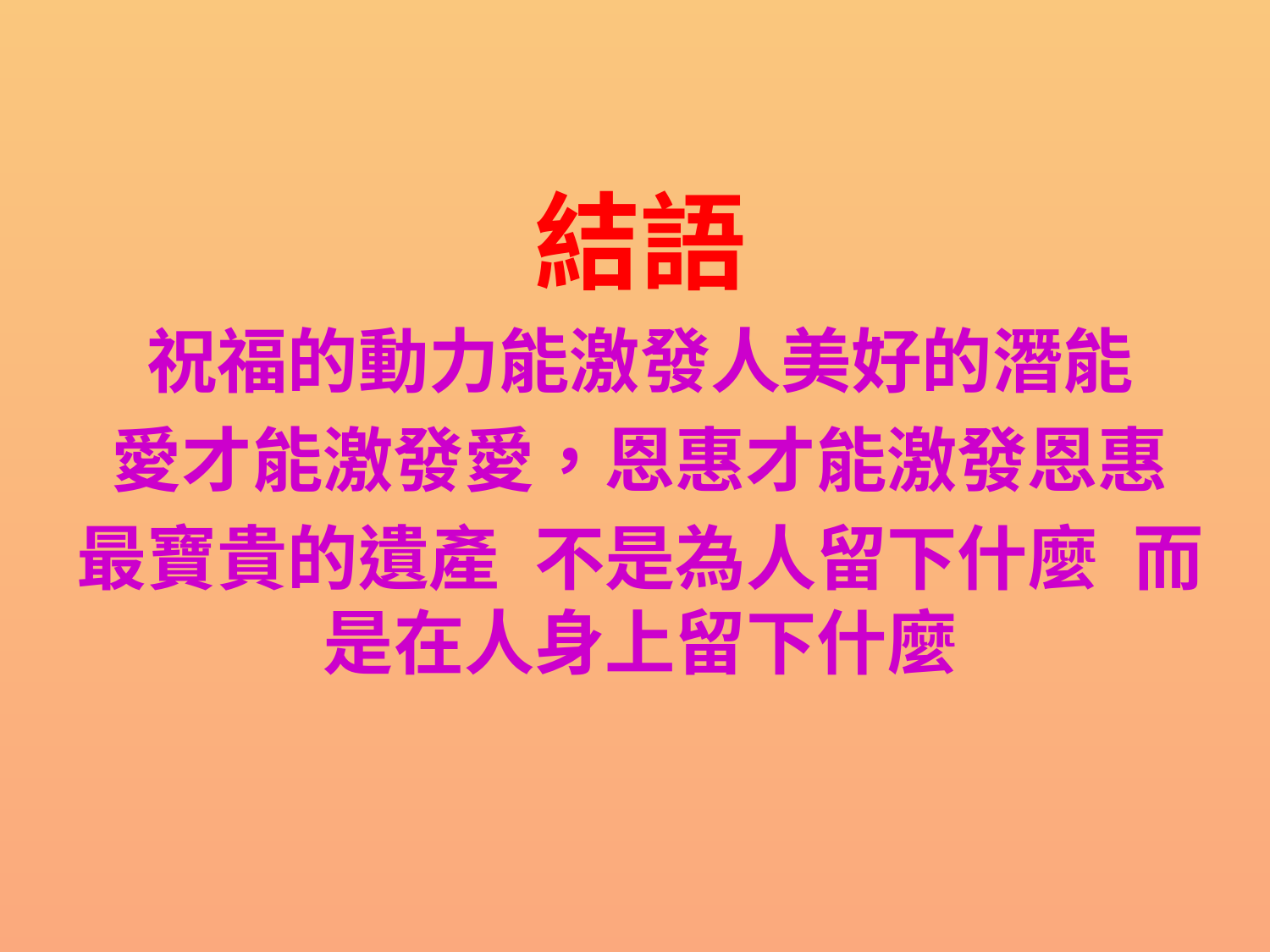

結語
祝福的動力能激發人美好的潛能
愛才能激發愛，恩惠才能激發恩惠
最寶貴的遺產 不是為人留下什麼 而是在人身上留下什麼